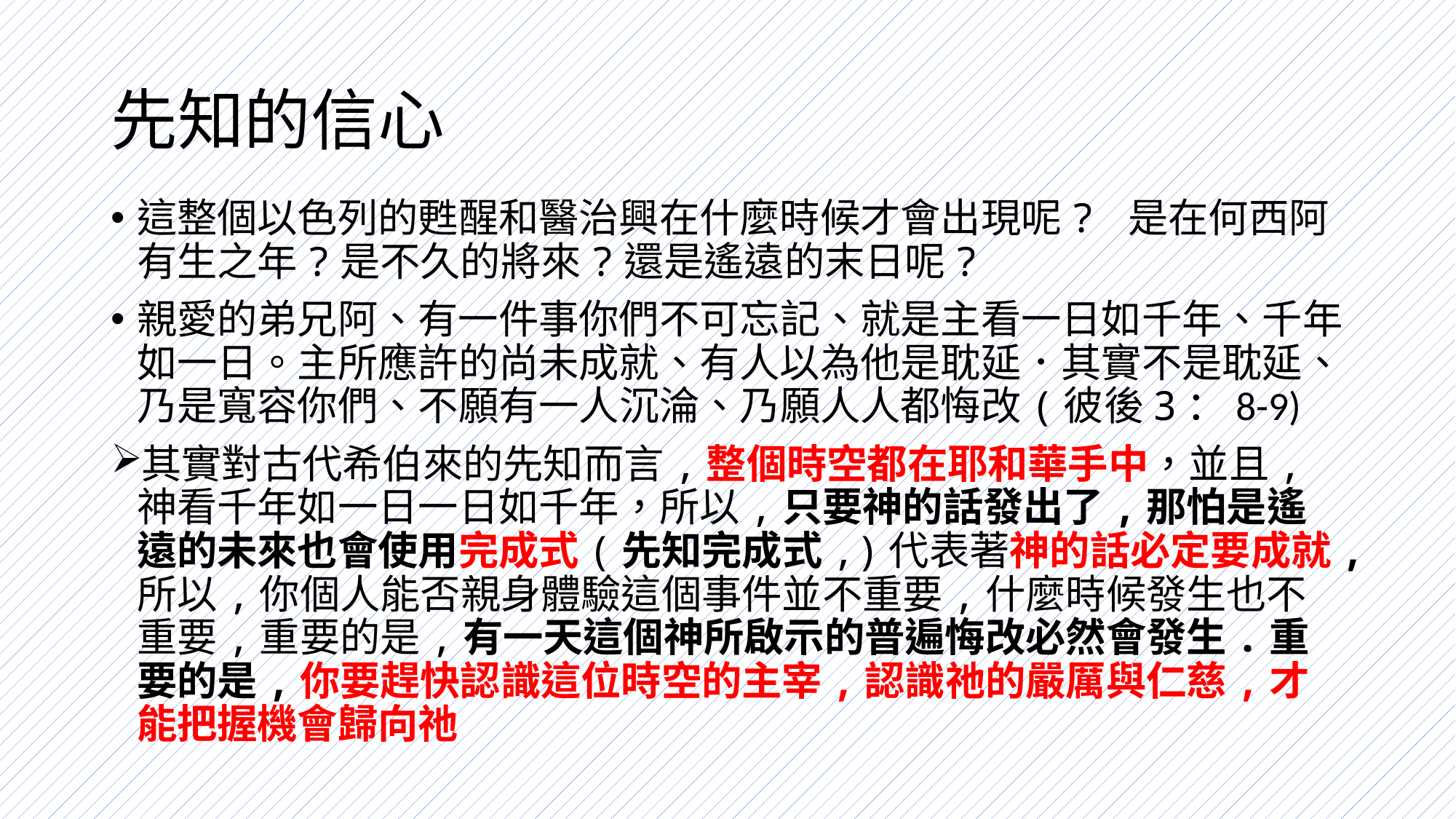

# 先知的信心
這整個以色列的甦醒和醫治興在什麼時候才會出現呢? 是在何西阿有生之年?是不久的將來?還是遙遠的末日呢?
親愛的弟兄阿、有一件事你們不可忘記、就是主看一日如千年、千年如一日。主所應許的尚未成就、有人以為他是耽延．其實不是耽延、乃是寬容你們、不願有一人沉淪、乃願人人都悔改(彼後3：8-9)
其實對古代希伯來的先知而言,整個時空都在耶和華手中，並且,神看千年如一日一日如千年，所以,只要神的話發出了,那怕是遙遠的未來也會使用完成式(先知完成式,)代表著神的話必定要成就,所以,你個人能否親身體驗這個事件並不重要,什麼時候發生也不重要,重要的是,有一天這個神所啟示的普遍悔改必然會發生.重要的是,你要趕快認識這位時空的主宰,認識祂的嚴厲與仁慈,才能把握機會歸向祂